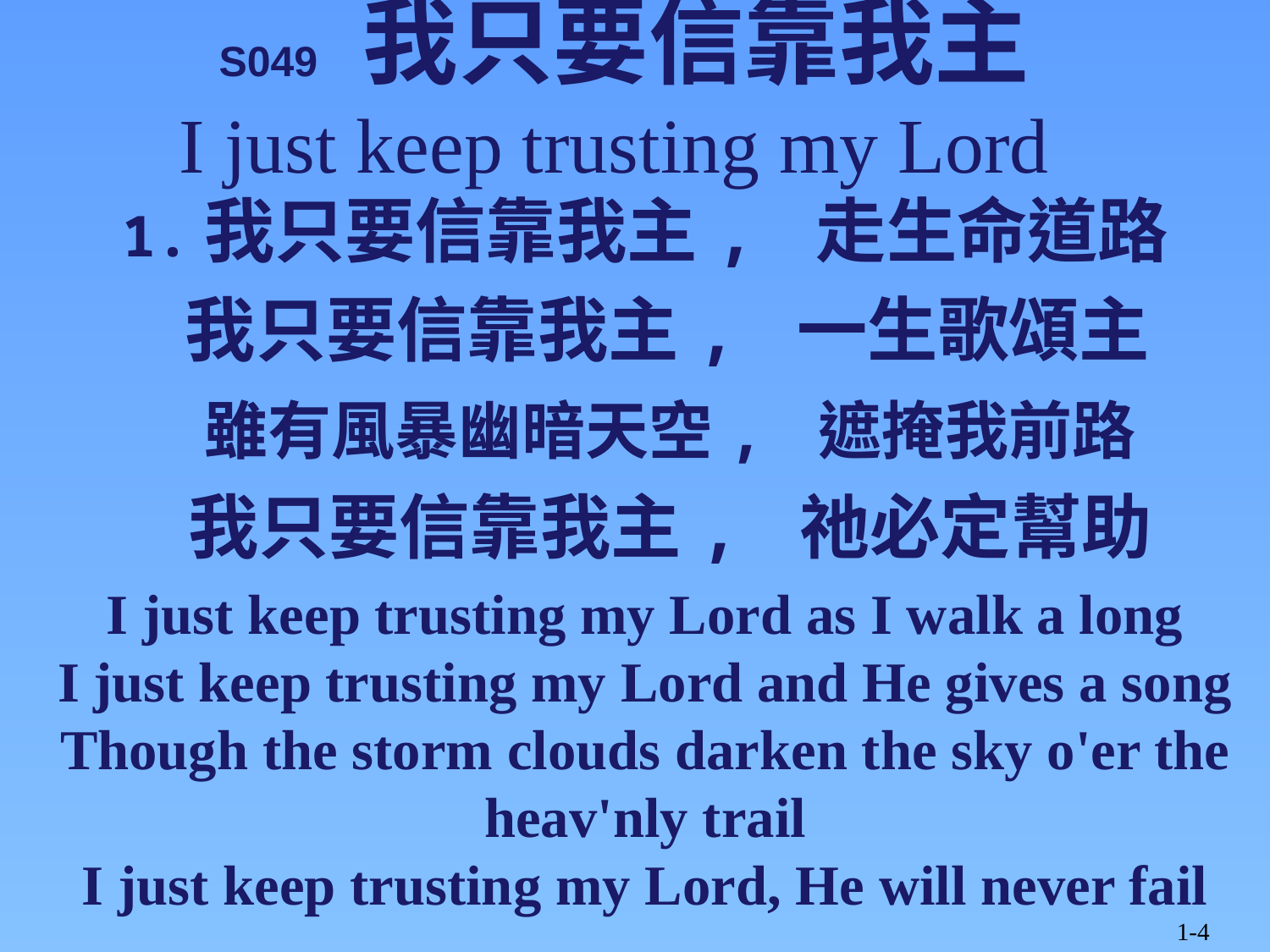

# S049   我只要信靠我主 I just keep trusting my Lord
1.我只要信靠我主, 走生命道路
  我只要信靠我主, 一生歌頌主
  雖有風暴幽暗天空, 遮掩我前路
  我只要信靠我主, 祂必定幫助
I just keep trusting my Lord as I walk a long
I just keep trusting my Lord and He gives a song
Though the storm clouds darken the sky o'er the heav'nly trail
I just keep trusting my Lord, He will never fail

1-4